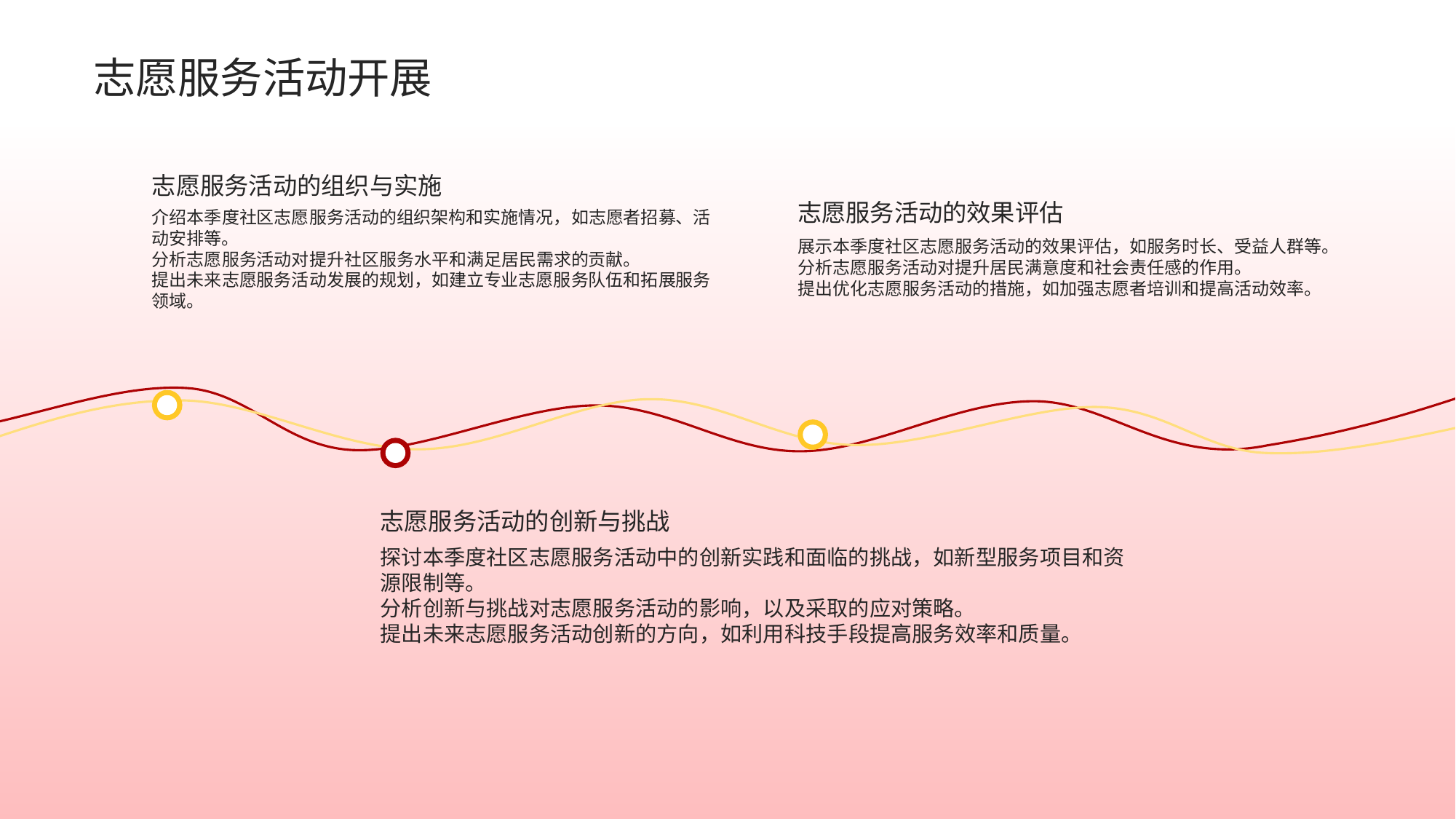

志愿服务活动开展
志愿服务活动的组织与实施
志愿服务活动的效果评估
介绍本季度社区志愿服务活动的组织架构和实施情况，如志愿者招募、活动安排等。
分析志愿服务活动对提升社区服务水平和满足居民需求的贡献。
提出未来志愿服务活动发展的规划，如建立专业志愿服务队伍和拓展服务领域。
展示本季度社区志愿服务活动的效果评估，如服务时长、受益人群等。
分析志愿服务活动对提升居民满意度和社会责任感的作用。
提出优化志愿服务活动的措施，如加强志愿者培训和提高活动效率。

志愿服务活动的创新与挑战
探讨本季度社区志愿服务活动中的创新实践和面临的挑战，如新型服务项目和资源限制等。
分析创新与挑战对志愿服务活动的影响，以及采取的应对策略。
提出未来志愿服务活动创新的方向，如利用科技手段提高服务效率和质量。